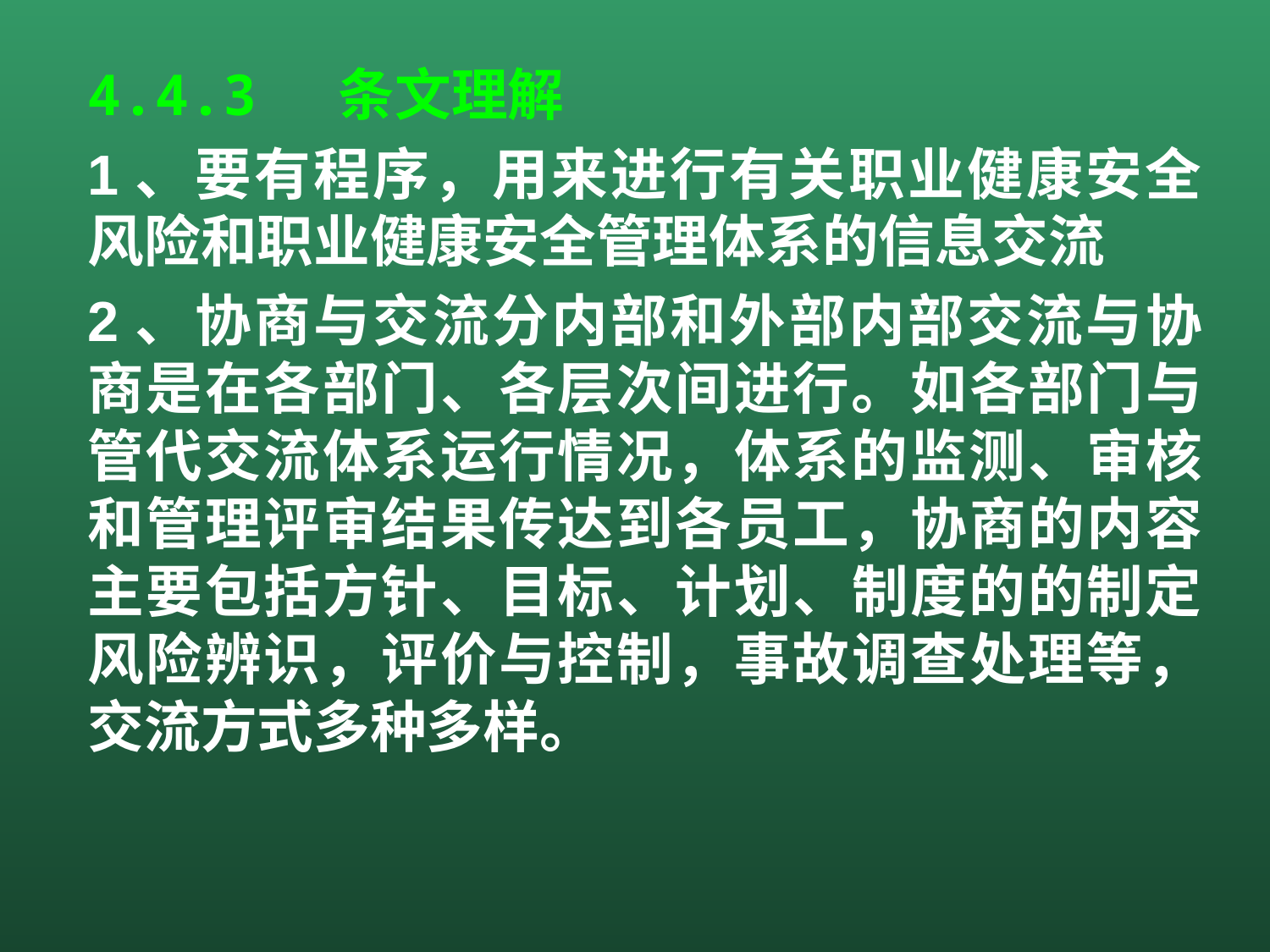

4.4.3  条文理解
1、要有程序，用来进行有关职业健康安全风险和职业健康安全管理体系的信息交流
2、协商与交流分内部和外部内部交流与协商是在各部门、各层次间进行。如各部门与管代交流体系运行情况，体系的监测、审核和管理评审结果传达到各员工，协商的内容主要包括方针、目标、计划、制度的的制定风险辨识，评价与控制，事故调查处理等，交流方式多种多样。